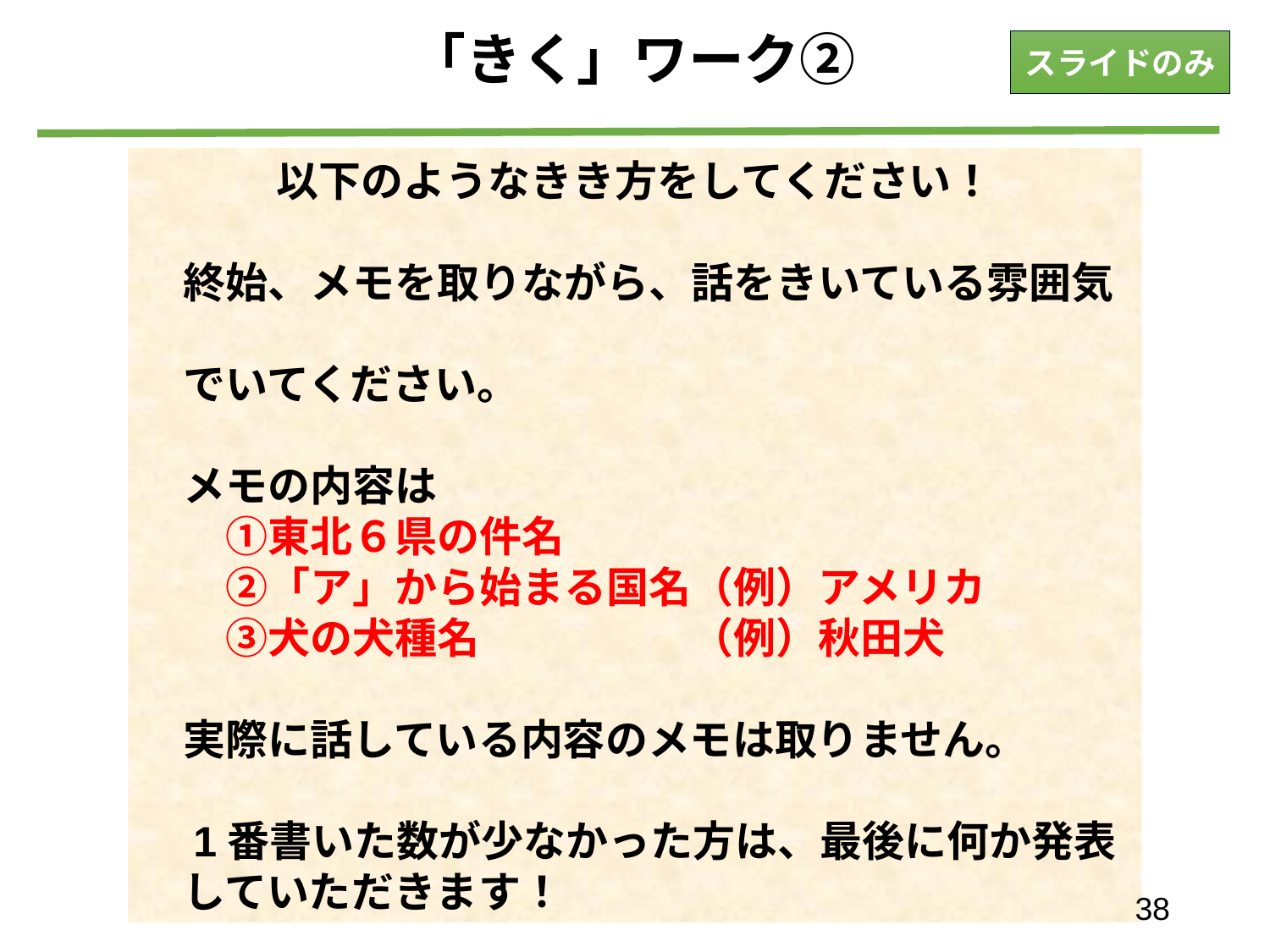

# 「きく」ワーク②
スライドのみ
以下のようなきき方をしてください！

　終始、メモを取りながら、話をきいている雰囲気
　でいてください。

　メモの内容は
　　①東北６県の件名
　　②「ア」から始まる国名（例）アメリカ
　　③犬の犬種名　　　　　（例）秋田犬

　実際に話している内容のメモは取りません。

　1番書いた数が少なかった方は、最後に何か発表
　していただきます！
38
©2024　リレーショナルパートナー　城下博美